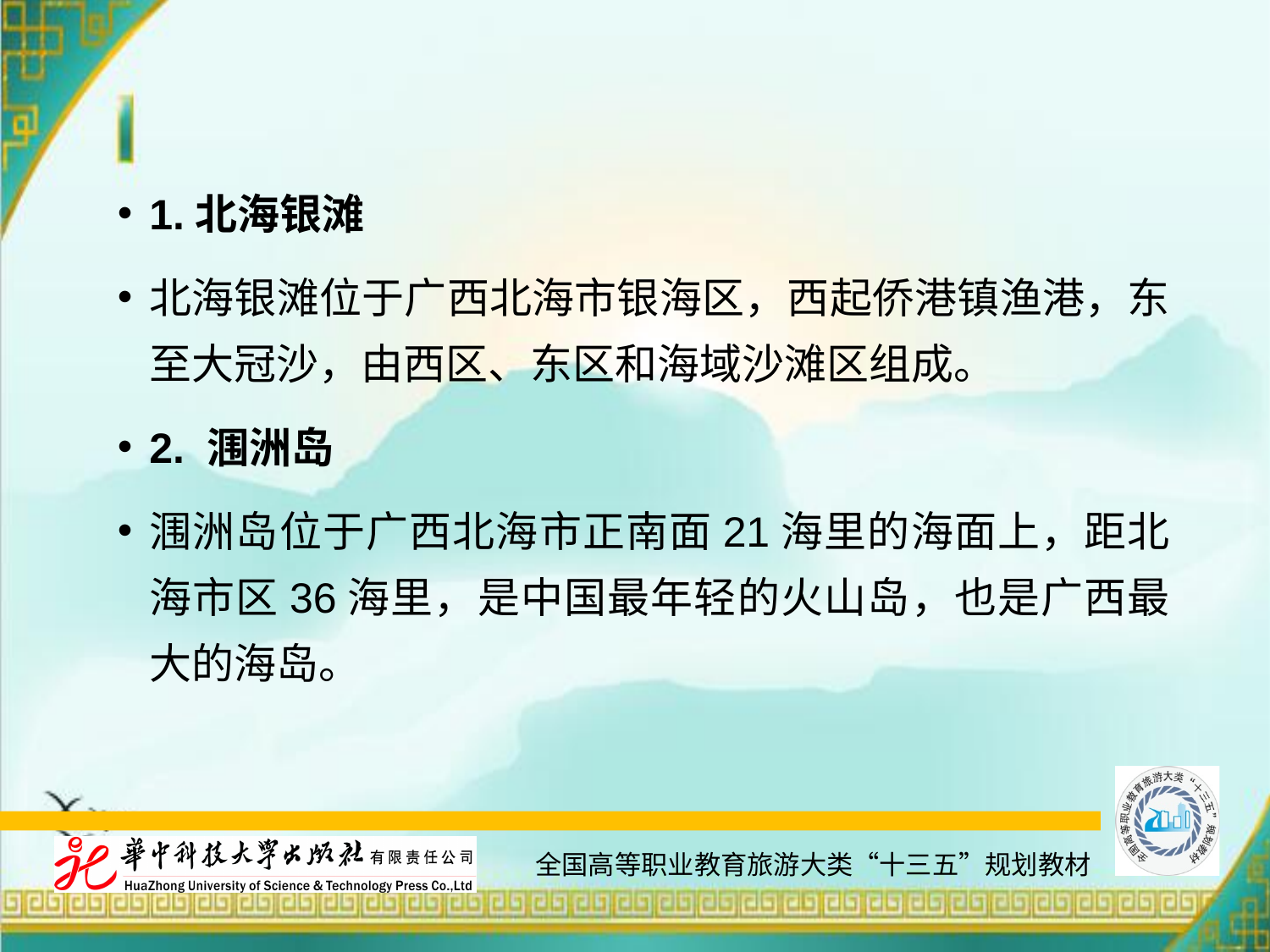

#
1.北海银滩
北海银滩位于广西北海市银海区，西起侨港镇渔港，东至大冠沙，由西区、东区和海域沙滩区组成。
2. 涠洲岛
涠洲岛位于广西北海市正南面21海里的海面上，距北海市区36海里，是中国最年轻的火山岛，也是广西最大的海岛。